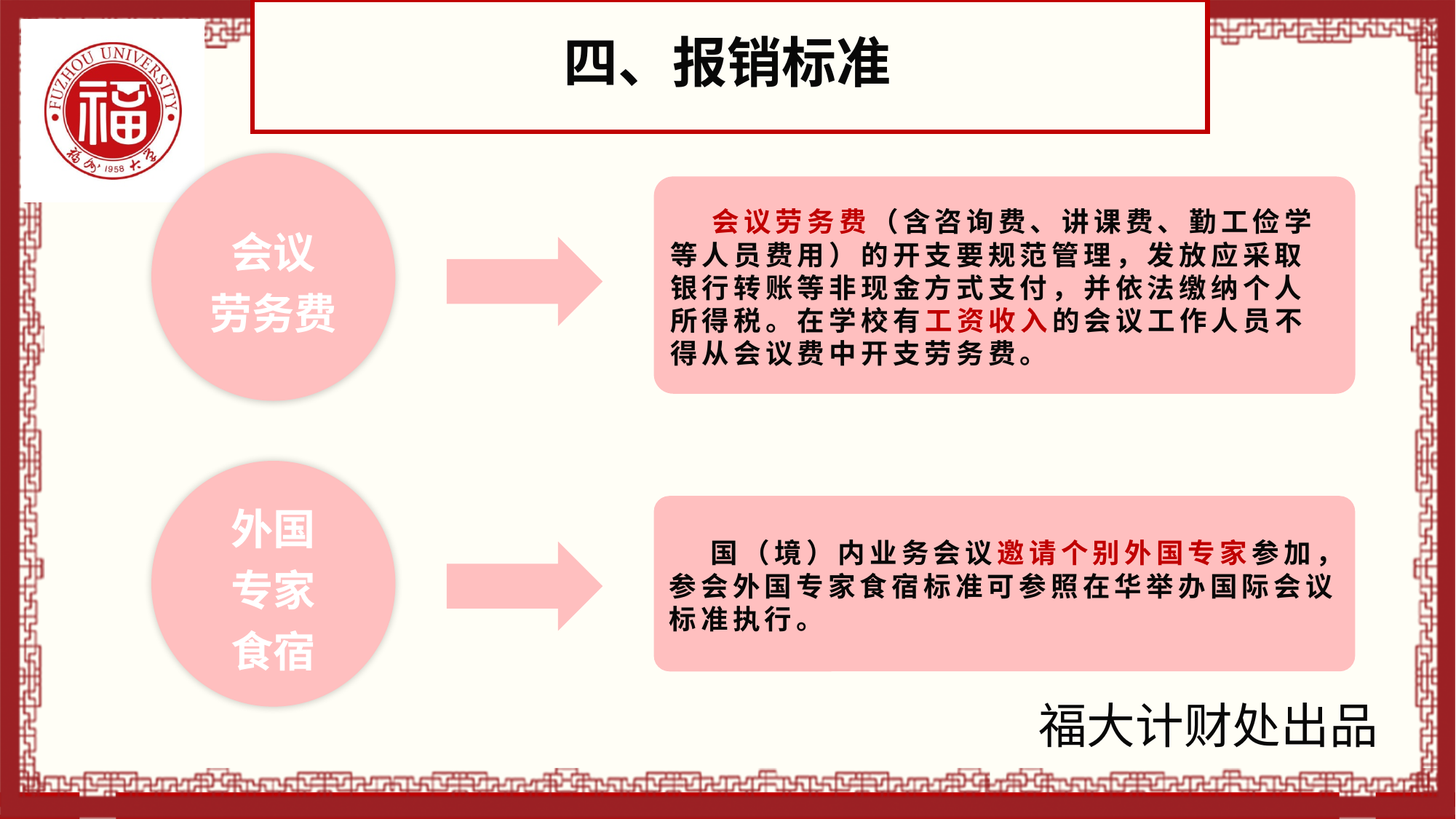

四、报销标准
会议
劳务费
   会议劳务费（含咨询费、讲课费、勤工俭学等人员费用）的开支要规范管理，发放应采取银行转账等非现金方式支付，并依法缴纳个人所得税。在学校有工资收入的会议工作人员不得从会议费中开支劳务费。

外国
专家
食宿
   国（境）内业务会议邀请个别外国专家参加，参会外国专家食宿标准可参照在华举办国际会议标准执行。

8